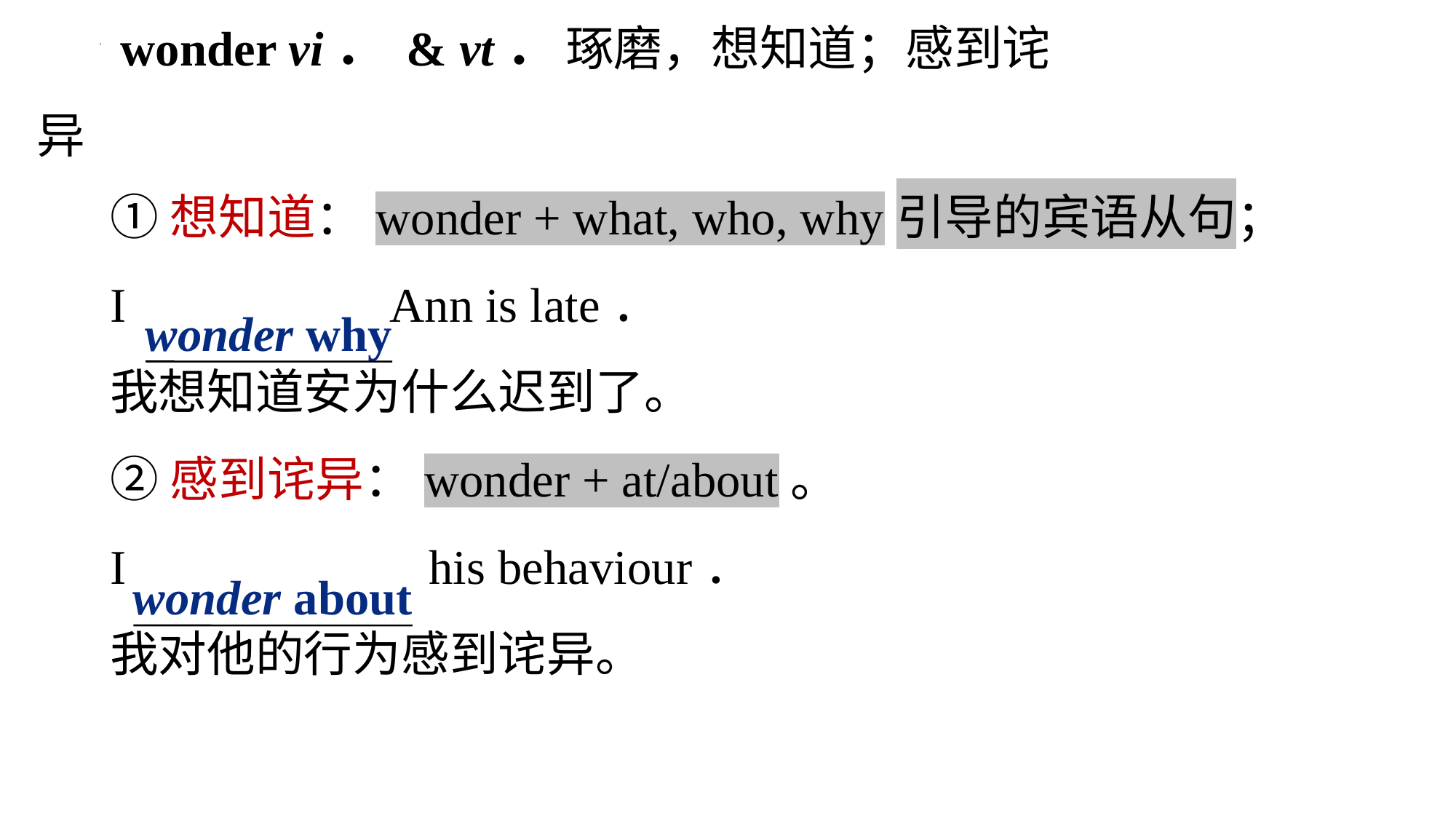

wonder vi． & vt． 琢磨，想知道；感到诧异

①想知道：wonder + what, who, why引导的宾语从句；
I wonder why Ann is late．
我想知道安为什么迟到了。
②感到诧异：wonder + at/about。
I wonder about  his behaviour．
我对他的行为感到诧异。
wonder why
wonder about